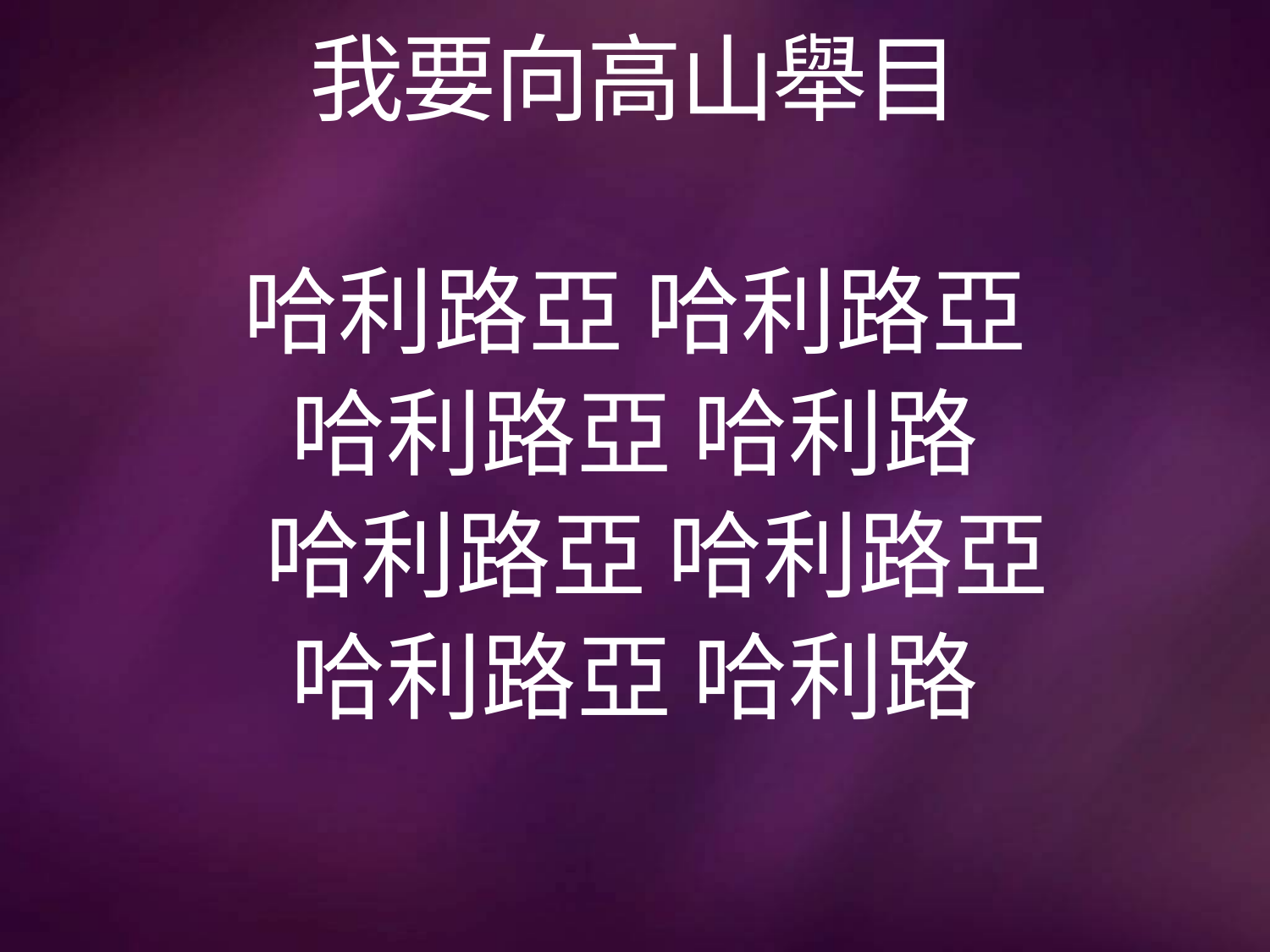

# 我要向高山舉目
哈利路亞 哈利路亞
哈利路亞 哈利路
 哈利路亞 哈利路亞
哈利路亞 哈利路